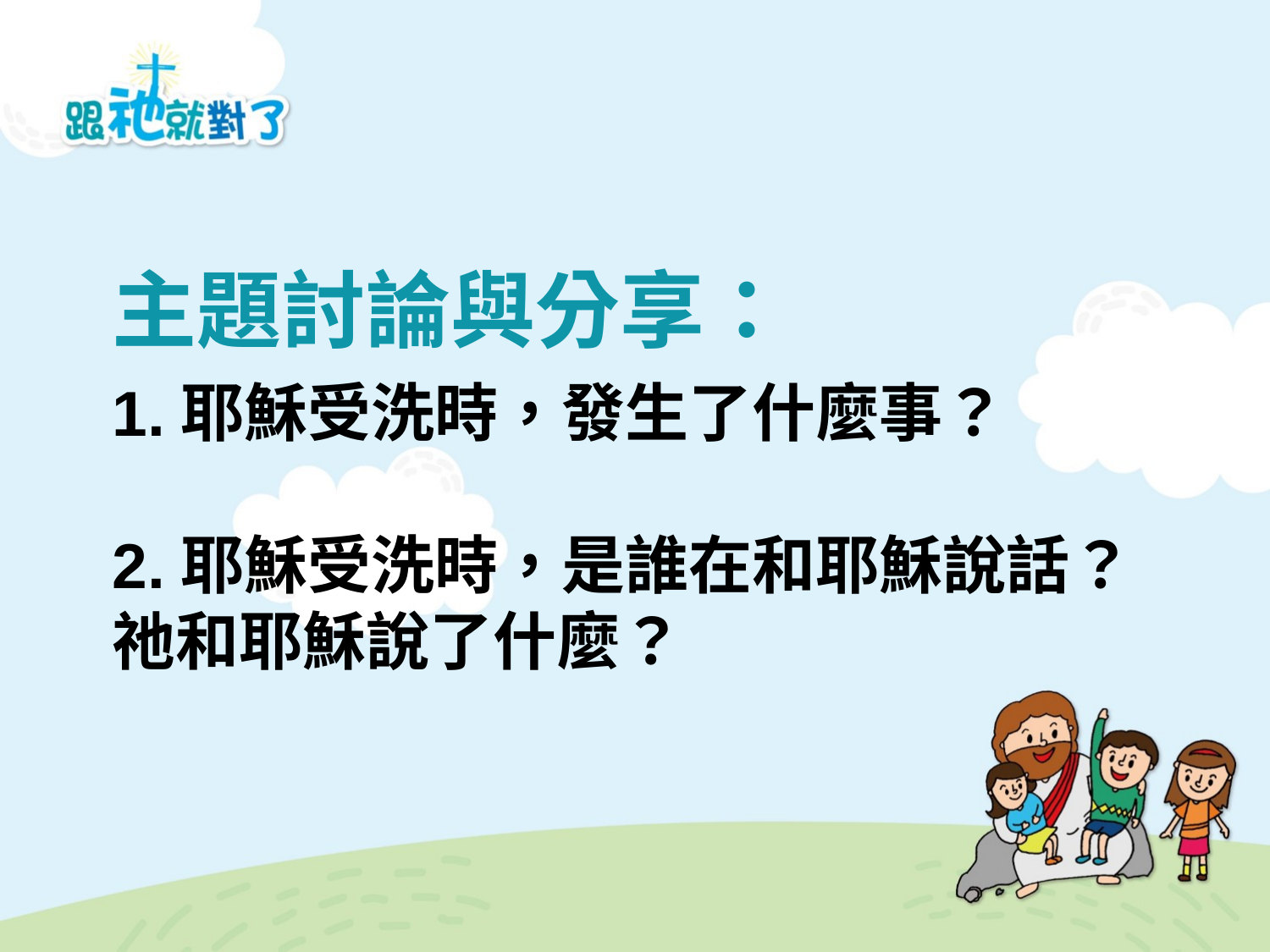

主題討論與分享：
1.耶穌受洗時，發生了什麼事？

2.耶穌受洗時，是誰在和耶穌說話？祂和耶穌說了什麼？